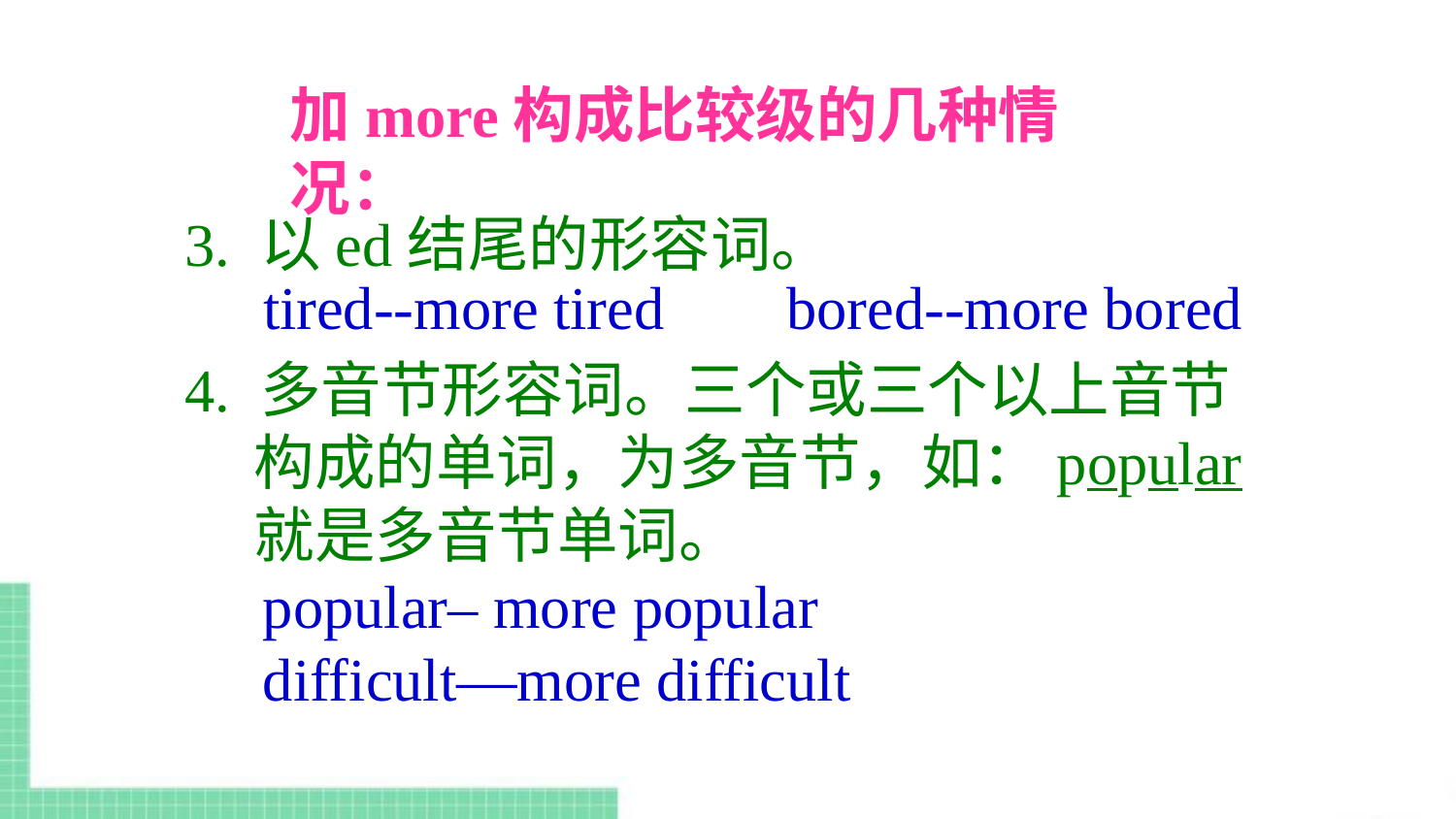

加more构成比较级的几种情况：
3. 以ed结尾的形容词。

4. 多音节形容词。三个或三个以上音节
    构成的单词，为多音节，如：popular
    就是多音节单词。

tired--more tired        bored--more bored
popular– more popular
difficult—more difficult